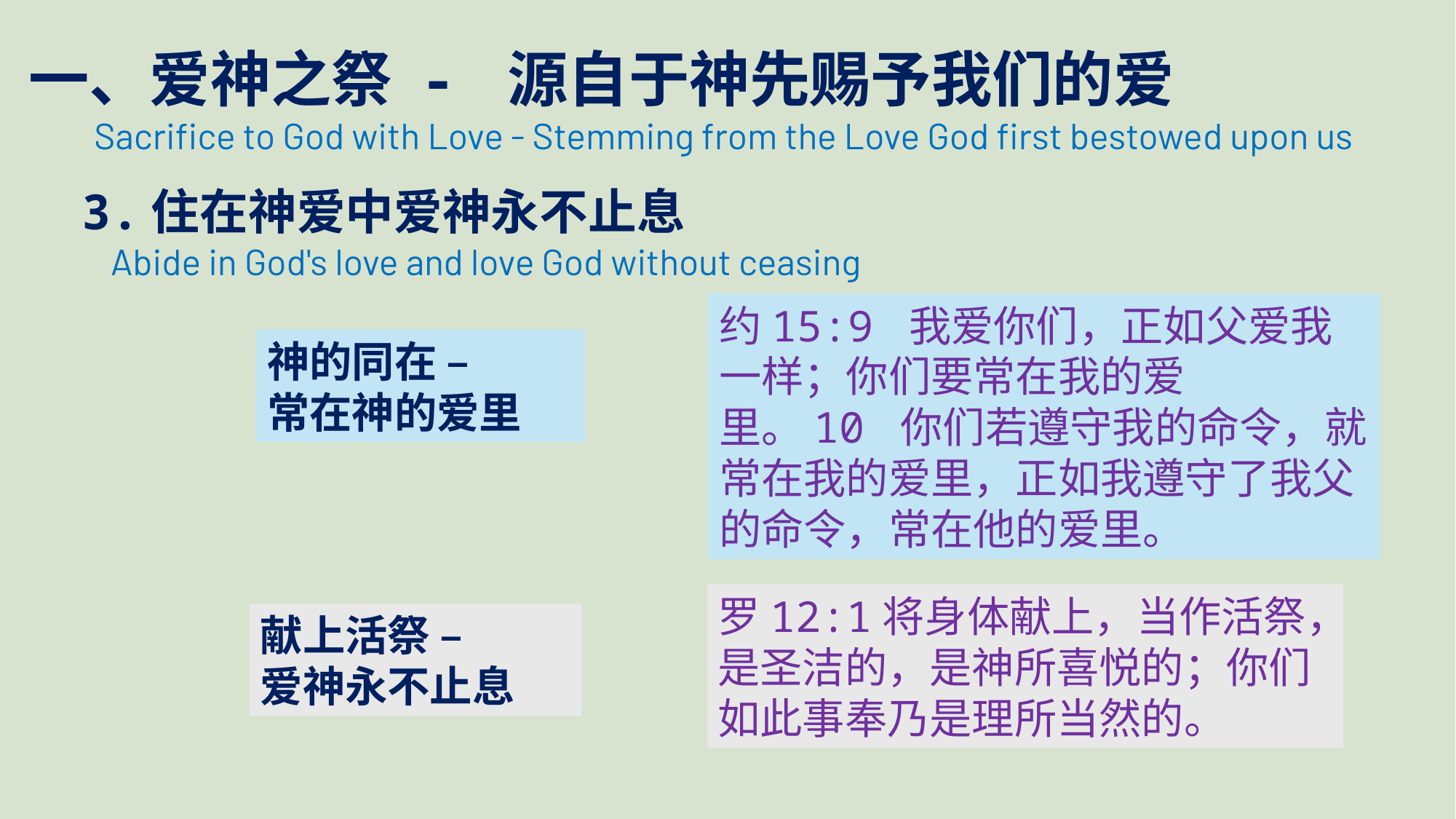

一、爱神之祭 - 源自于神先赐予我们的爱
         Sacrifice to God with Love - Stemming from the Love God first bestowed upon us
3.住在神爱中爱神永不止息
    Abide in God's love and love God without ceasing
约15:9 我爱你们，正如父爱我一样；你们要常在我的爱里。10 你们若遵守我的命令，就常在我的爱里，正如我遵守了我父的命令，常在他的爱里。
神的同在 –
常在神的爱里
罗12:1将身体献上，当作活祭，是圣洁的，是神所喜悦的；你们如此事奉乃是理所当然的。
献上活祭 –
爱神永不止息